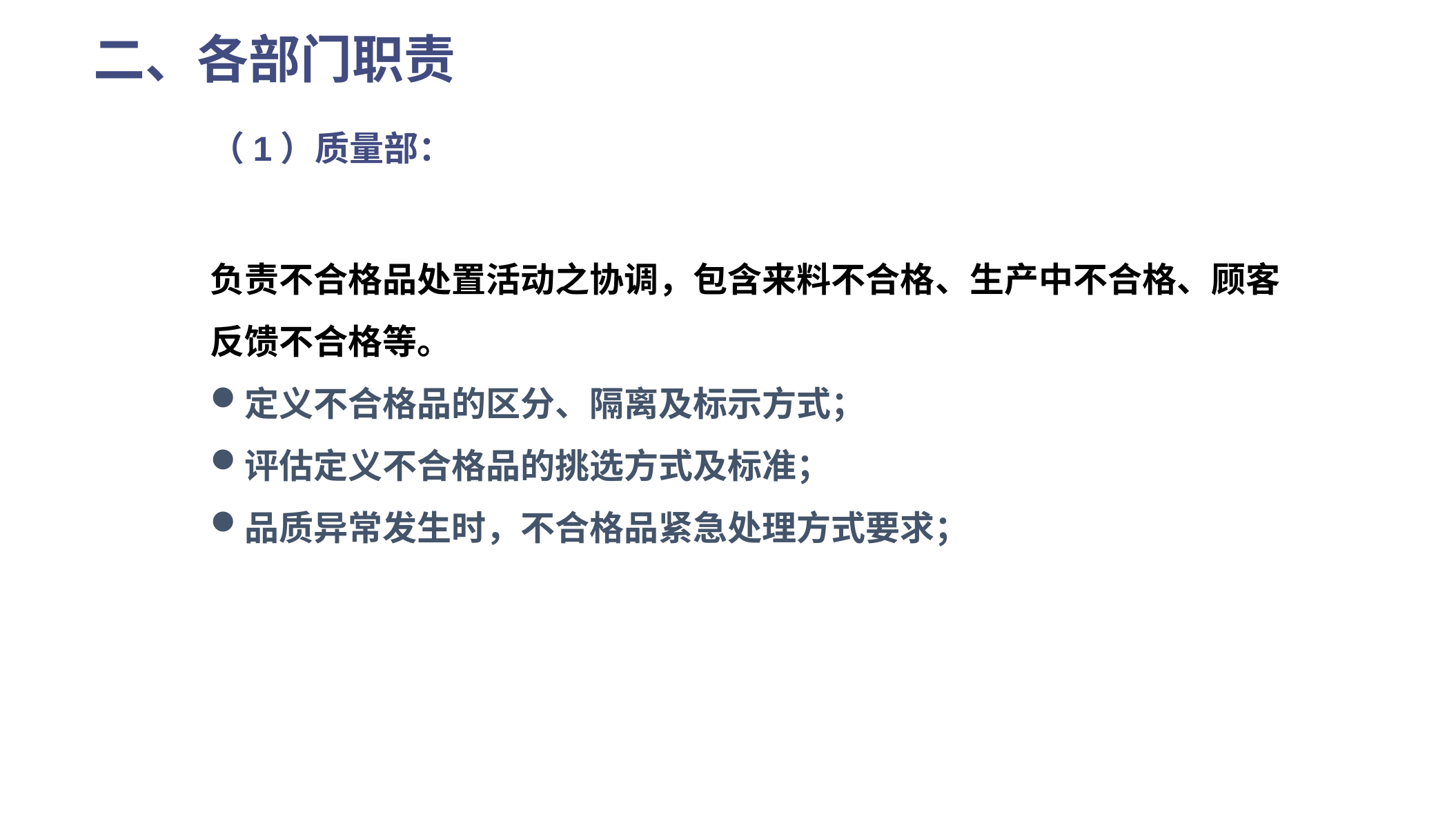

二、各部门职责
（1）质量部：

负责不合格品处置活动之协调，包含来料不合格、生产中不合格、顾客反馈不合格等。
定义不合格品的区分、隔离及标示方式；
评估定义不合格品的挑选方式及标准；
品质异常发生时，不合格品紧急处理方式要求；